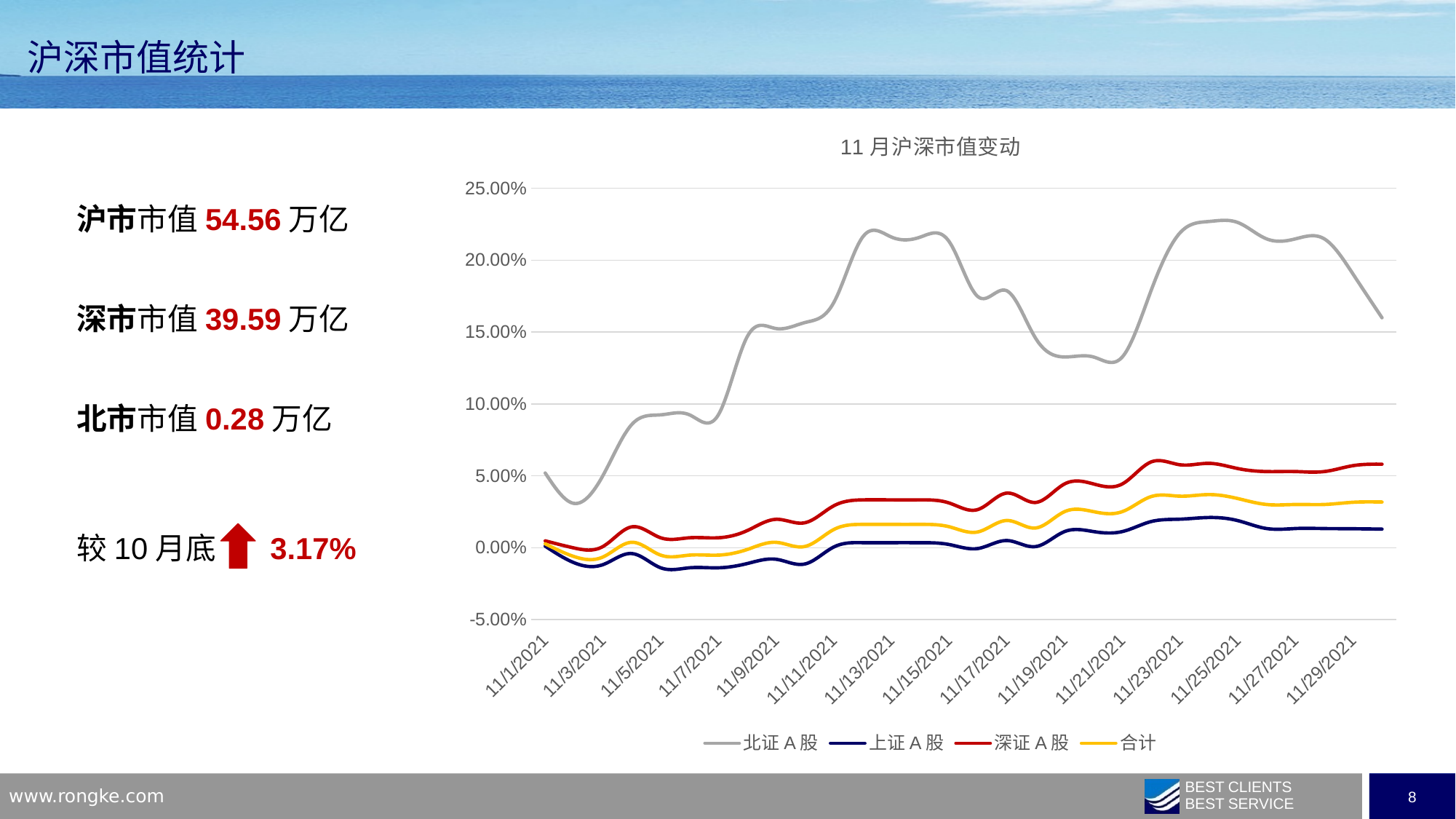

沪深市值统计

### Chart: 11月沪深市值变动

| Category | 北证A股 | 上证A股 | 深证A股 | 合计 |
|---|---|---|---|---|
| 44501 | 0.05191983695850122 | 0.0010367678950125025 | 0.004741927519194888 | 0.0026840213602286056 |
| 44502 | 0.03078668340912305 | -0.010484143826581693 | -0.00022806890261584112 | -0.0061834297129854665 |
| 44503 | 0.050127970605695626 | -0.011816747964896068 | 0.0008019223318442847 | -0.006496277384315352 |
| 44504 | 0.08572699015305774 | -0.004099397085091994 | 0.014485598717508097 | 0.003733025124925682 |
| 44505 | 0.09241000183874704 | -0.014012277390348826 | 0.00687650487284297 | -0.0051947495116742015 |
| 44506 | 0.09241000183874704 | -0.014012277390348826 | 0.00687650487284297 | -0.0051947495116742015 |
| 44507 | 0.09241000183874704 | -0.014012277390348826 | 0.00687650487284297 | -0.0051947495116742015 |
| 44508 | 0.14677137474311253 | -0.011059449123505538 | 0.011873052464102196 | -0.0012726108692088234 |
| 44509 | 0.15242951059332177 | -0.008073617891105056 | 0.019712228033910595 | 0.003704547256545565 |
| 44510 | 0.1566118778120118 | -0.011344282133269434 | 0.01733586080333116 | 0.000818915626004113 |
| 44511 | 0.17051827054049862 | 0.00045132835901284807 | 0.029119232117289062 | 0.012615011455761271 |
| 44512 | 0.21606580267557352 | 0.0034581894472782704 | 0.033230667249673385 | 0.016184133685296143 |
| 44513 | 0.21606580267557352 | 0.0034581894472782704 | 0.033230667249673385 | 0.016184133685296143 |
| 44514 | 0.21606580267557352 | 0.0034581894472782704 | 0.033230667249673385 | 0.016184133685296143 |
| 44515 | 0.21291578065247485 | 0.0021756589824855066 | 0.031061495064168998 | 0.01453422701551399 |
| 44516 | 0.17456620151348345 | -0.0005725520615348367 | 0.026550872250476365 | 0.010972833219643041 |
| 44517 | 0.1786804215287312 | 0.004943584992414873 | 0.03795171884163673 | 0.018891393456126115 |
| 44518 | 0.1455628576043697 | 0.0007625273204809879 | 0.03145425567694726 | 0.013687976163572424 |
| 44519 | 0.13267769660988527 | 0.011190487734239474 | 0.04433984319426543 | 0.02506015074227763 |
| 44520 | 0.13267769660988527 | 0.011190487734239474 | 0.04433984319426543 | 0.02506015074227763 |
| 44521 | 0.13267769660988527 | 0.011190487734239474 | 0.04433984319426543 | 0.02506015074227763 |
| 44522 | 0.1789737278942305 | 0.018154565818625512 | 0.059629824444350055 | 0.03553071509435379 |
| 44523 | 0.21901429737746936 | 0.019808311081330965 | 0.057649240216368636 | 0.03579833271156674 |
| 44524 | 0.22689006360812414 | 0.02098208988915351 | 0.05864168146864679 | 0.03691539836989732 |
| 44525 | 0.226212079696269 | 0.018811245898283868 | 0.055032032378605544 | 0.034160155581681506 |
| 44526 | 0.21480795613980064 | 0.0133026190212433 | 0.052933309796014294 | 0.030030396796744574 |
| 44527 | 0.21480795613980064 | 0.0133026190212433 | 0.052933309796014294 | 0.030030396796744574 |
| 44528 | 0.21480795613980064 | 0.013302642446296753 | 0.052933309796014294 | 0.03003041058312217 |
| 44529 | 0.19019806854486454 | 0.013153433082337296 | 0.057056345686445686 | 0.03156437013213709 |
| 44530 | 0.1599341238142853 | 0.012897088359364428 | 0.05805598589088712 | 0.03174351615334525 |
沪市市值54.56万亿
深市市值39.59万亿
北市市值0.28万亿
较10月底       3.17%